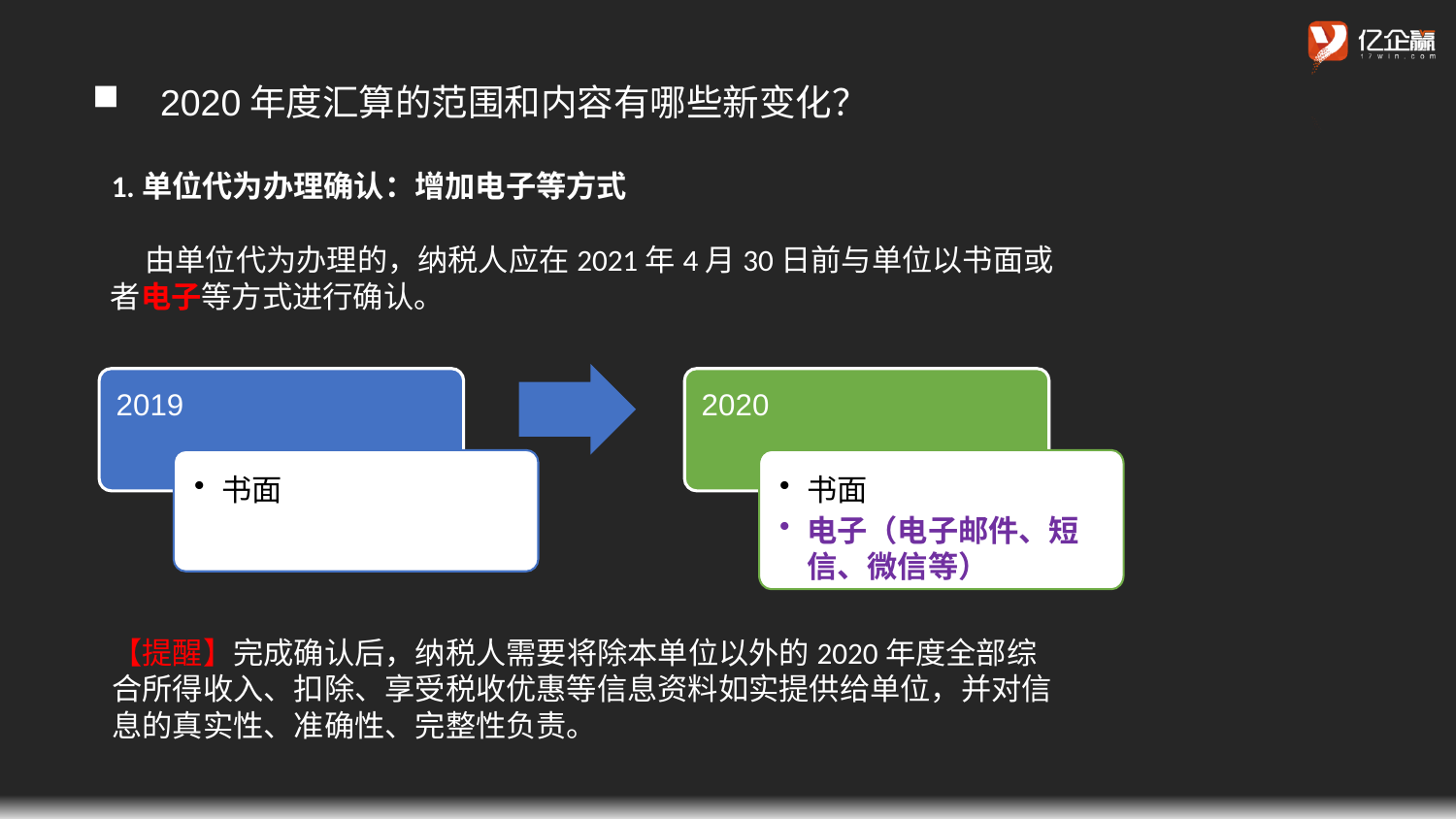

2020年度汇算的范围和内容有哪些新变化？
1.单位代为办理确认：增加电子等方式
    由单位代为办理的，纳税人应在2021年4月30日前与单位以书面或者电子等方式进行确认。

2019
2020
书面
书面
电子（电子邮件、短信、微信等）
【提醒】完成确认后，纳税人需要将除本单位以外的2020年度全部综合所得收入、扣除、享受税收优惠等信息资料如实提供给单位，并对信息的真实性、准确性、完整性负责。